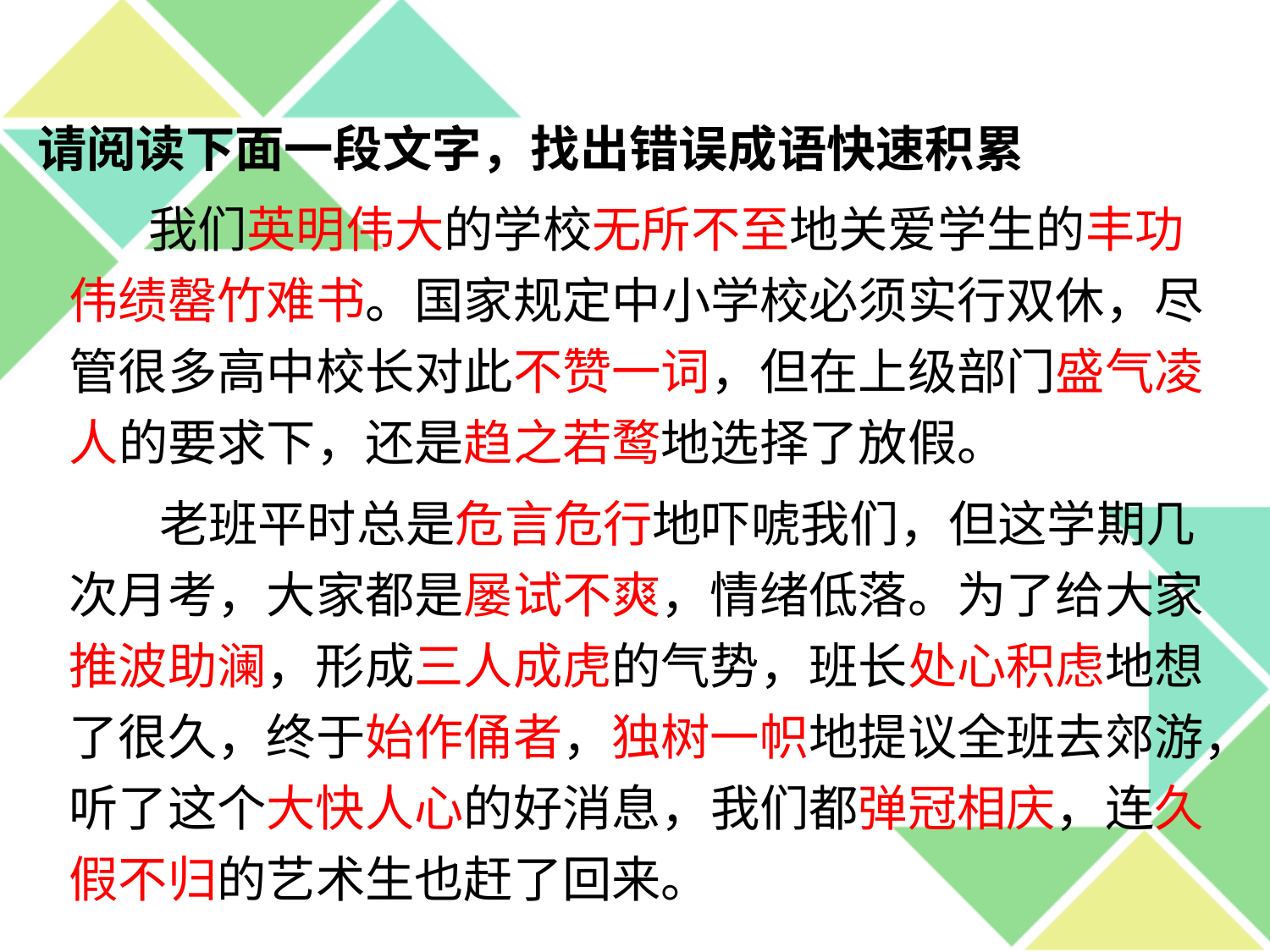

请阅读下面一段文字，找出错误成语快速积累
         我们英明伟大的学校无所不至地关爱学生的丰功伟绩罄竹难书。国家规定中小学校必须实行双休，尽管很多高中校长对此不赞一词，但在上级部门盛气凌人的要求下，还是趋之若鹜地选择了放假。
          老班平时总是危言危行地吓唬我们，但这学期几次月考，大家都是屡试不爽，情绪低落。为了给大家推波助澜，形成三人成虎的气势，班长处心积虑地想了很久，终于始作俑者，独树一帜地提议全班去郊游，听了这个大快人心的好消息，我们都弹冠相庆，连久假不归的艺术生也赶了回来。